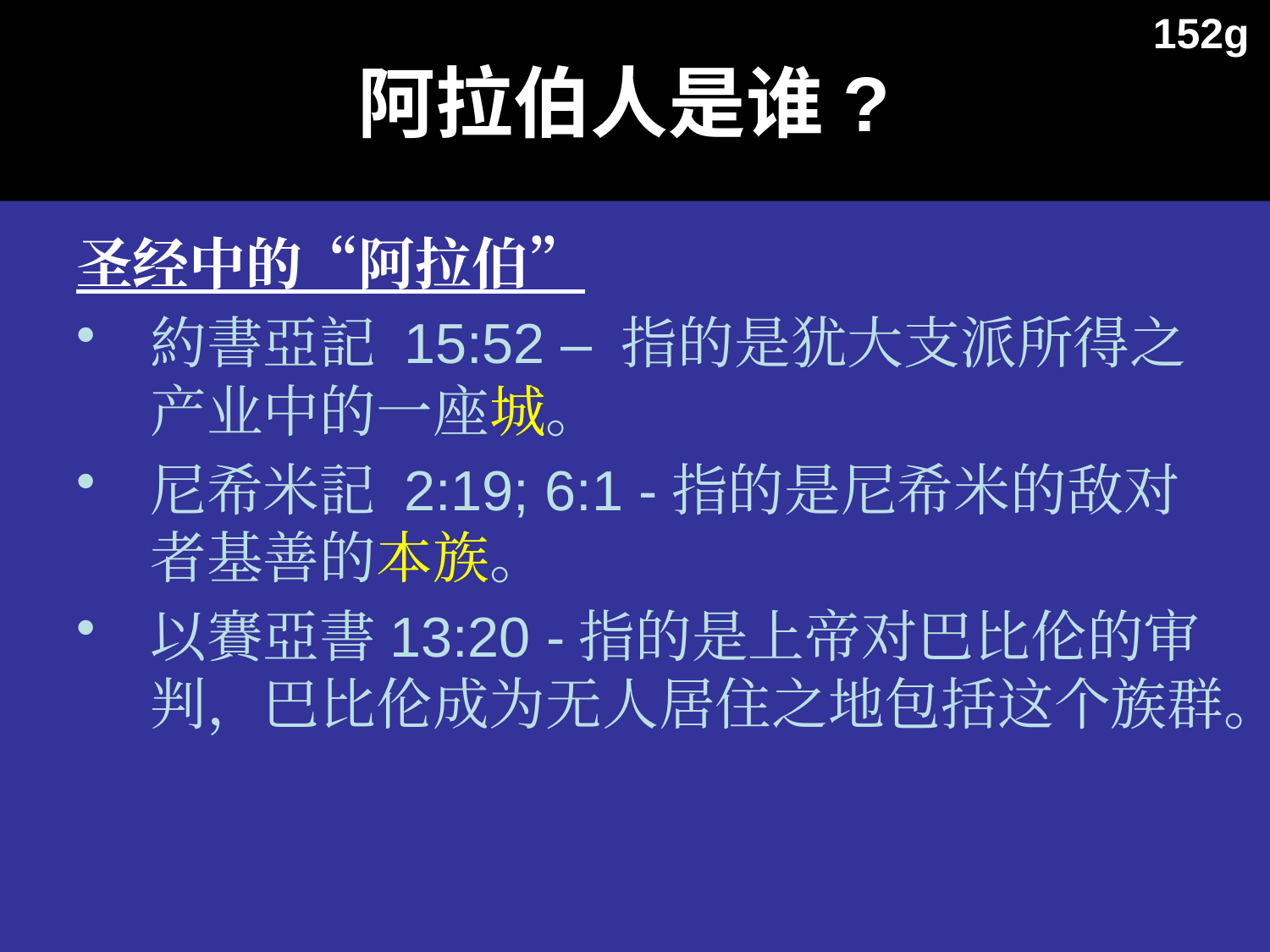

# 阿拉伯人是谁?
152g
圣经中的“阿拉伯”
約書亞記 15:52 – 指的是犹大支派所得之产业中的一座城。
尼希米記 2:19; 6:1 -指的是尼希米的敌对者基善的本族。
以賽亞書13:20 -指的是上帝对巴比伦的审判，巴比伦成为无人居住之地包括这个族群。